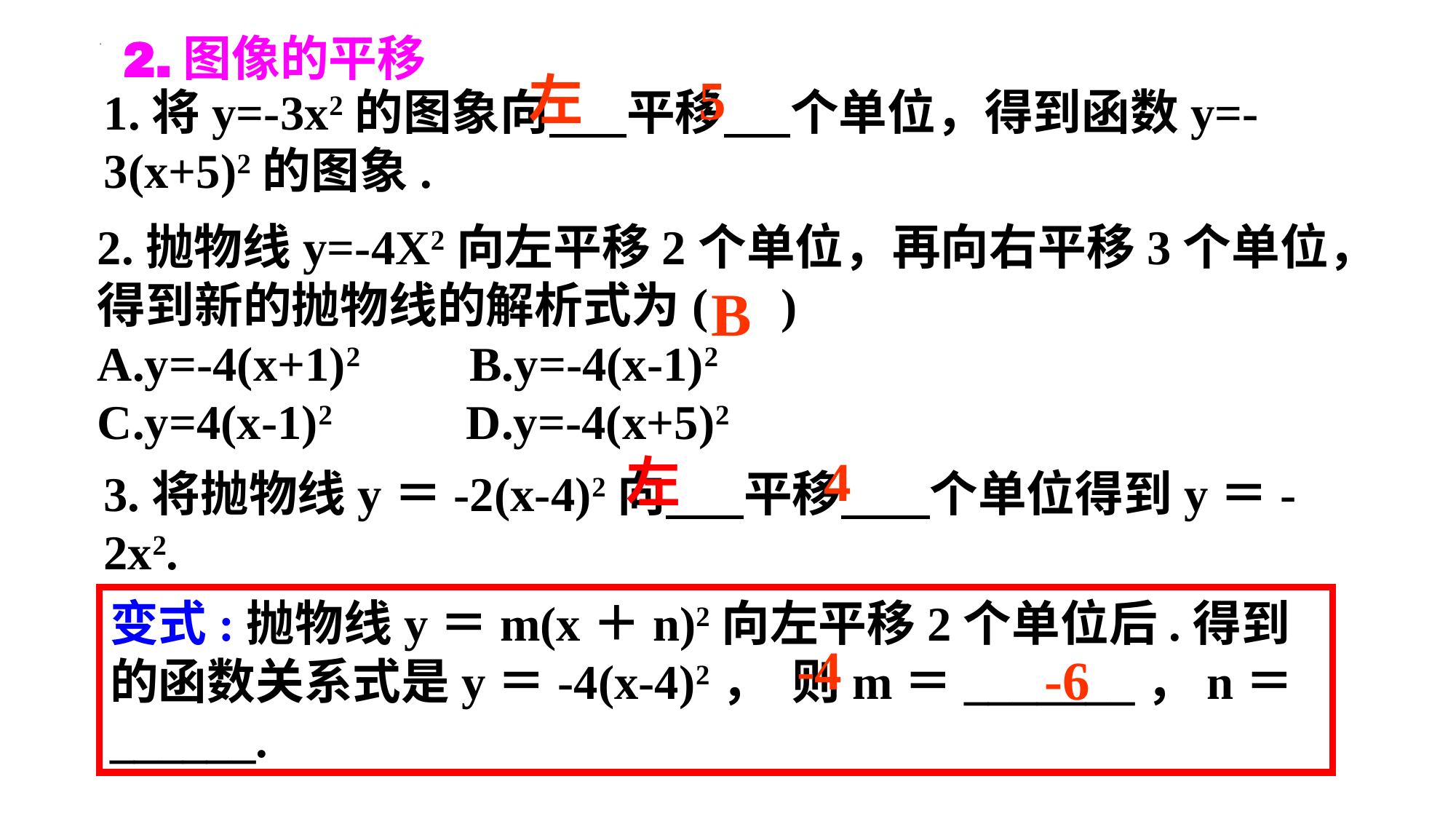

2.图像的平移
左
5
1.将y=-3x2的图象向       平移      个单位，得到函数y=-3(x+5)2的图象.
2.抛物线y=-4X2向左平移2个单位，再向右平移3个单位，得到新的抛物线的解析式为(      )
A.y=-4(x+1)2         B.y=-4(x-1)2
C.y=4(x-1)2           D.y=-4(x+5)2
B
4
左
3.将抛物线y＝-2(x-4)2向       平移        个单位得到y＝-2x2.
变式:抛物线y＝m(x＋n)2向左平移2个单位后.得到的函数关系式是y＝-4(x-4)2，  则m＝_______，n＝______.
-4
-6